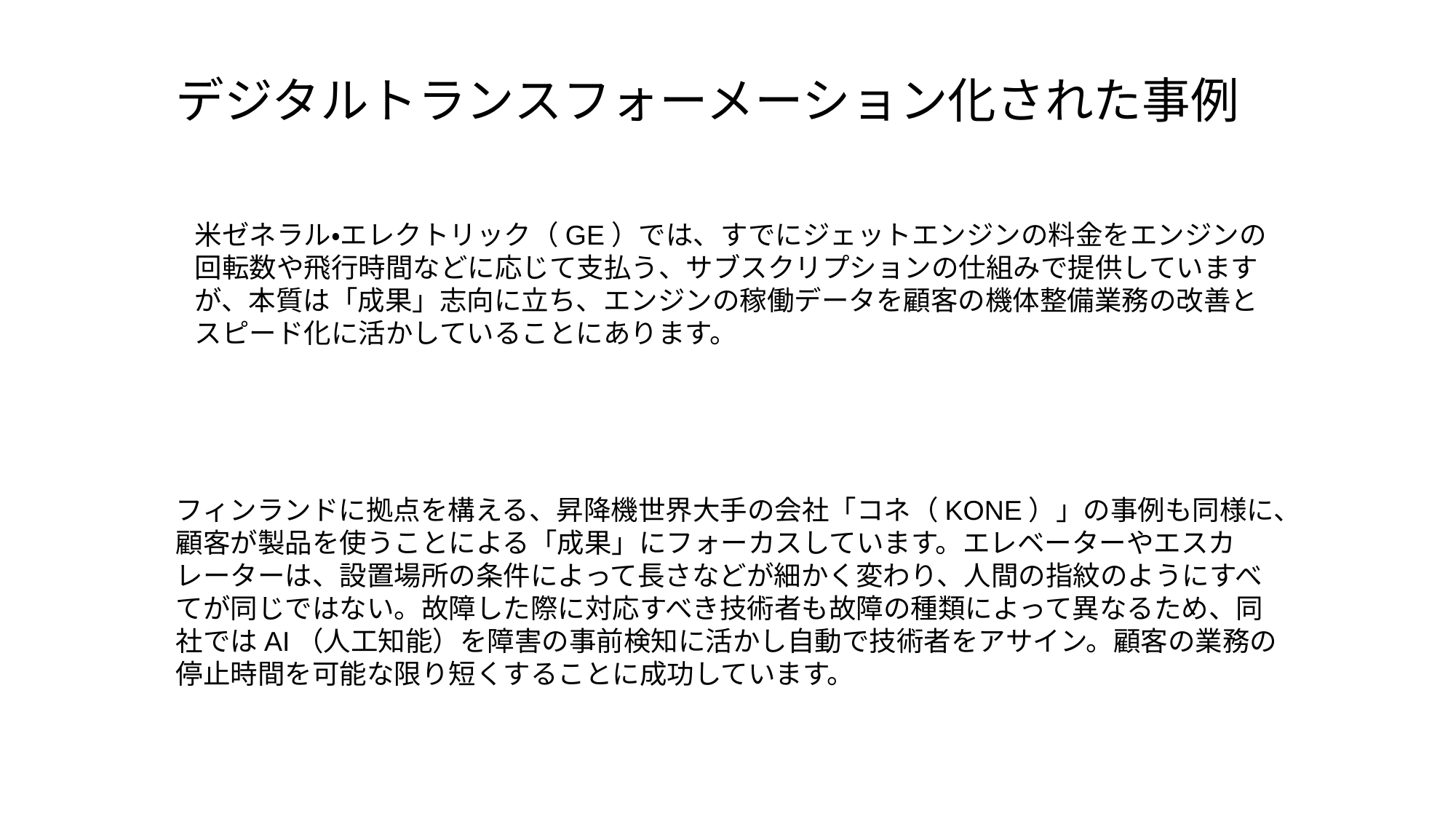

デジタルトランスフォーメーション化された事例
米ゼネラル・エレクトリック（GE）では、すでにジェットエンジンの料金をエンジンの回転数や飛行時間などに応じて支払う、サブスクリプションの仕組みで提供していますが、本質は「成果」志向に立ち、エンジンの稼働データを顧客の機体整備業務の改善とスピード化に活かしていることにあります。
フィンランドに拠点を構える、昇降機世界大手の会社「コネ（KONE）」の事例も同様に、顧客が製品を使うことによる「成果」にフォーカスしています。エレベーターやエスカレーターは、設置場所の条件によって長さなどが細かく変わり、人間の指紋のようにすべてが同じではない。故障した際に対応すべき技術者も故障の種類によって異なるため、同社ではAI（人工知能）を障害の事前検知に活かし自動で技術者をアサイン。顧客の業務の停止時間を可能な限り短くすることに成功しています。